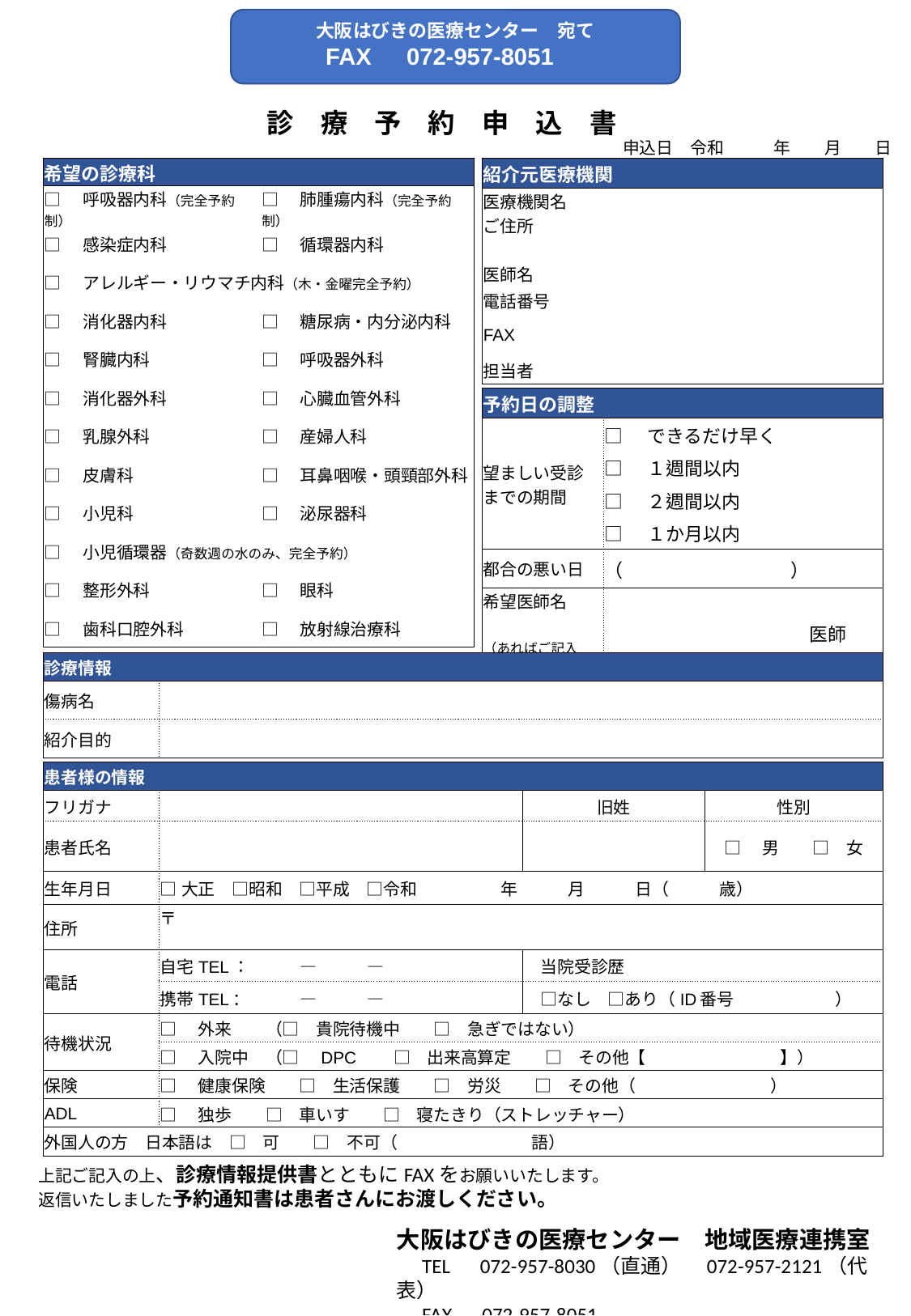

大阪はびきの医療センター　宛て
　　　　FAX　072-957-8051
診　療　予　約　申　込　書
申込日　令和　　　年　　月　　日
| 希望の診療科 |  |
| --- | --- |
| □　呼吸器内科（完全予約制） | □　肺腫瘍内科（完全予約制） |
| □　感染症内科 | □　循環器内科 |
| □　アレルギー・リウマチ内科（木・金曜完全予約） |  |
| □　消化器内科 | □　糖尿病・内分泌内科 |
| □　腎臓内科 | □　呼吸器外科 |
| □　消化器外科 | □　心臓血管外科 |
| □　乳腺外科 | □　産婦人科 |
| □　皮膚科 | □　耳鼻咽喉・頭頸部外科 |
| □　小児科 | □　泌尿器科 |
| □　小児循環器（奇数週の水のみ、完全予約） |  |
| □　整形外科 | □　眼科 |
| □　歯科口腔外科 | □　放射線治療科 |
| 紹介元医療機関 |  |
| --- | --- |
| 医療機関名 |  |
| ご住所 |  |
|  |  |
| 医師名 |  |
| 電話番号 |  |
| FAX |  |
| 担当者 |  |
| 予約日の調整 |  |
| --- | --- |
| 望ましい受診 までの期間 | □　できるだけ早く |
|  | □　１週間以内 |
|  | □　２週間以内 |
|  | □　１か月以内 |
| 都合の悪い日 | （　　　　　　　　　） |
| 希望医師名　　　　　　　　（あればご記入 　　　ください） | 医師 |
| 診療情報 |  |  |  |
| --- | --- | --- | --- |
| 傷病名 |  |  |  |
| 紹介目的 |  |  |  |
| 患者様の情報 |  |  |  |
| --- | --- | --- | --- |
| フリガナ |  | 旧姓 | 性別 |
| 患者氏名 |  |  | □　男　　□　女 |
| 生年月日 | □大正　□昭和　□平成　□令和　　　　　年　　　月　　　日（　　　歳） |  |  |
| 住所 | 〒 |  |  |
| 電話 | 自宅TEL：　　　―　　　― | 当院受診歴 |  |
|  | 携帯TEL：　　　―　　　― | □なし　□あり（ID番号　　　　　　） |  |
| 待機状況 | □　外来　　（□　貴院待機中　　□　急ぎではない） |  |  |
|  | □　入院中　（□　DPC　　□　出来高算定　　□　その他【　　　　　　　　】） |  |  |
| 保険 | □　健康保険　　□　生活保護　　□　労災　　□　その他（　　　　　　　　） |  |  |
| ADL | □　独歩　　□　車いす　　□　寝たきり（ストレッチャー） |  |  |
| 外国人の方　日本語は　□　可　　□　不可（　　　　　　　　語） |  |  |  |
上記ご記入の上、診療情報提供書とともにFAXをお願いいたします。
返信いたしました予約通知書は患者さんにお渡しください。
大阪はびきの医療センター　地域医療連携室
　TEL　072-957-8030（直通）　072-957-2121（代表）
　FAX　072-957-8051